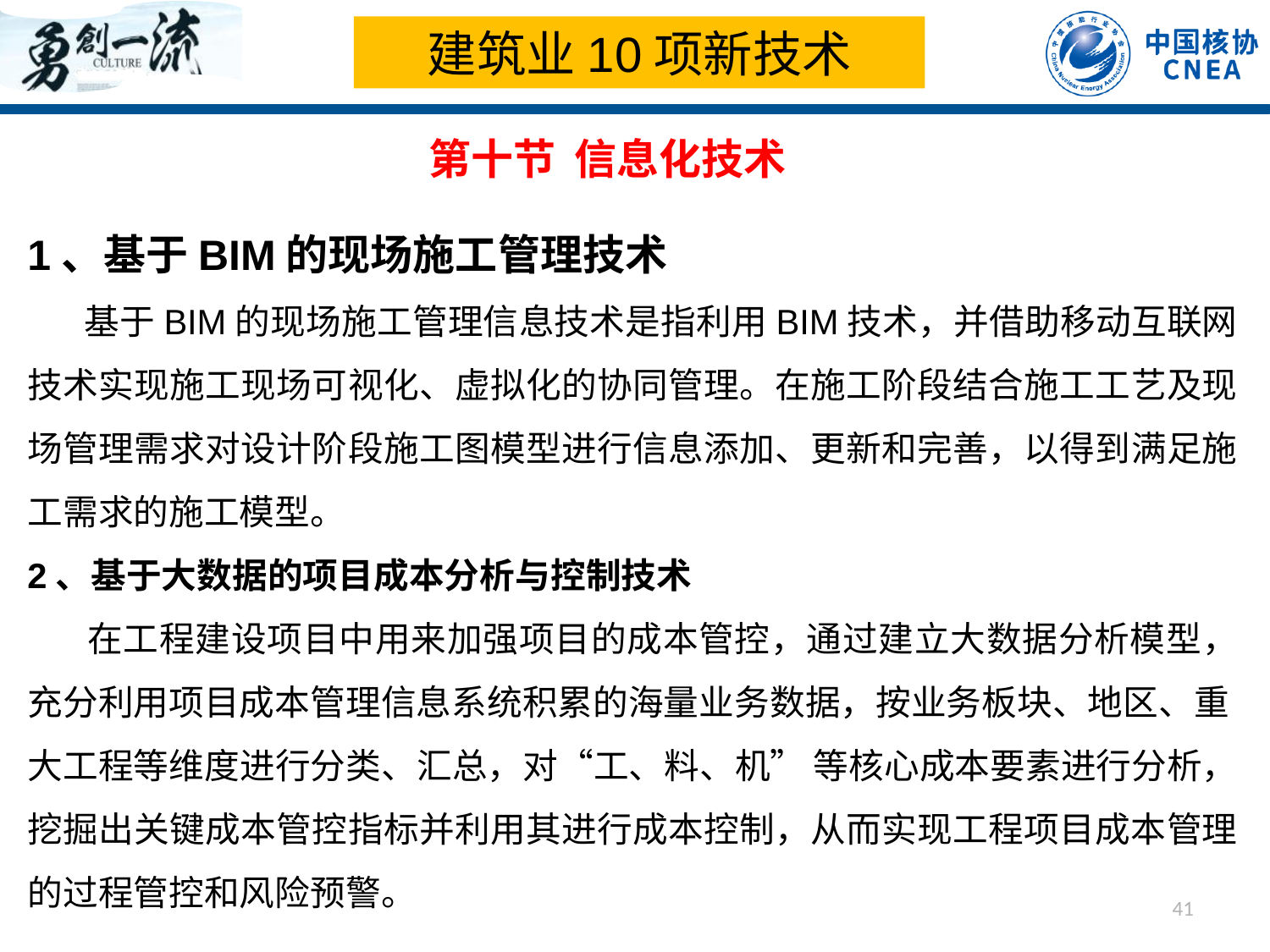

建筑业10项新技术
第十节  信息化技术
1、基于BIM的现场施工管理技术
      基于BIM的现场施工管理信息技术是指利用BIM技术，并借助移动互联网技术实现施工现场可视化、虚拟化的协同管理。在施工阶段结合施工工艺及现场管理需求对设计阶段施工图模型进行信息添加、更新和完善，以得到满足施工需求的施工模型。
2、基于大数据的项目成本分析与控制技术
      在工程建设项目中用来加强项目的成本管控，通过建立大数据分析模型，充分利用项目成本管理信息系统积累的海量业务数据，按业务板块、地区、重
大工程等维度进行分类、汇总，对“工、料、机” 等核心成本要素进行分析，挖掘出关键成本管控指标并利用其进行成本控制，从而实现工程项目成本管理的过程管控和风险预警。

41